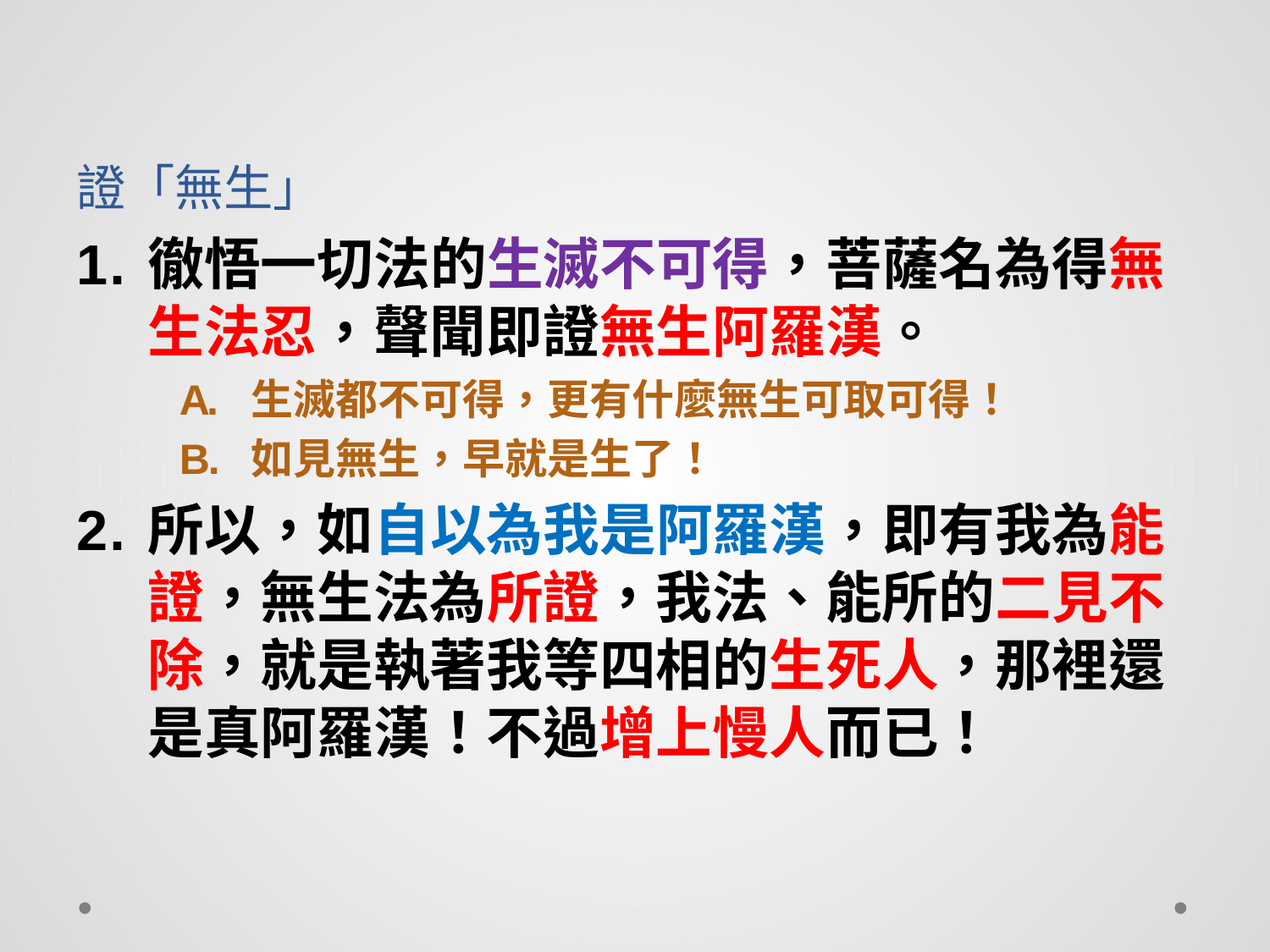

# 證「無生」
徹悟一切法的生滅不可得，菩薩名為得無生法忍，聲聞即證無生阿羅漢。
生滅都不可得，更有什麼無生可取可得！
如見無生，早就是生了！
所以，如自以為我是阿羅漢，即有我為能證，無生法為所證，我法、能所的二見不除，就是執著我等四相的生死人，那裡還是真阿羅漢！不過增上慢人而已！